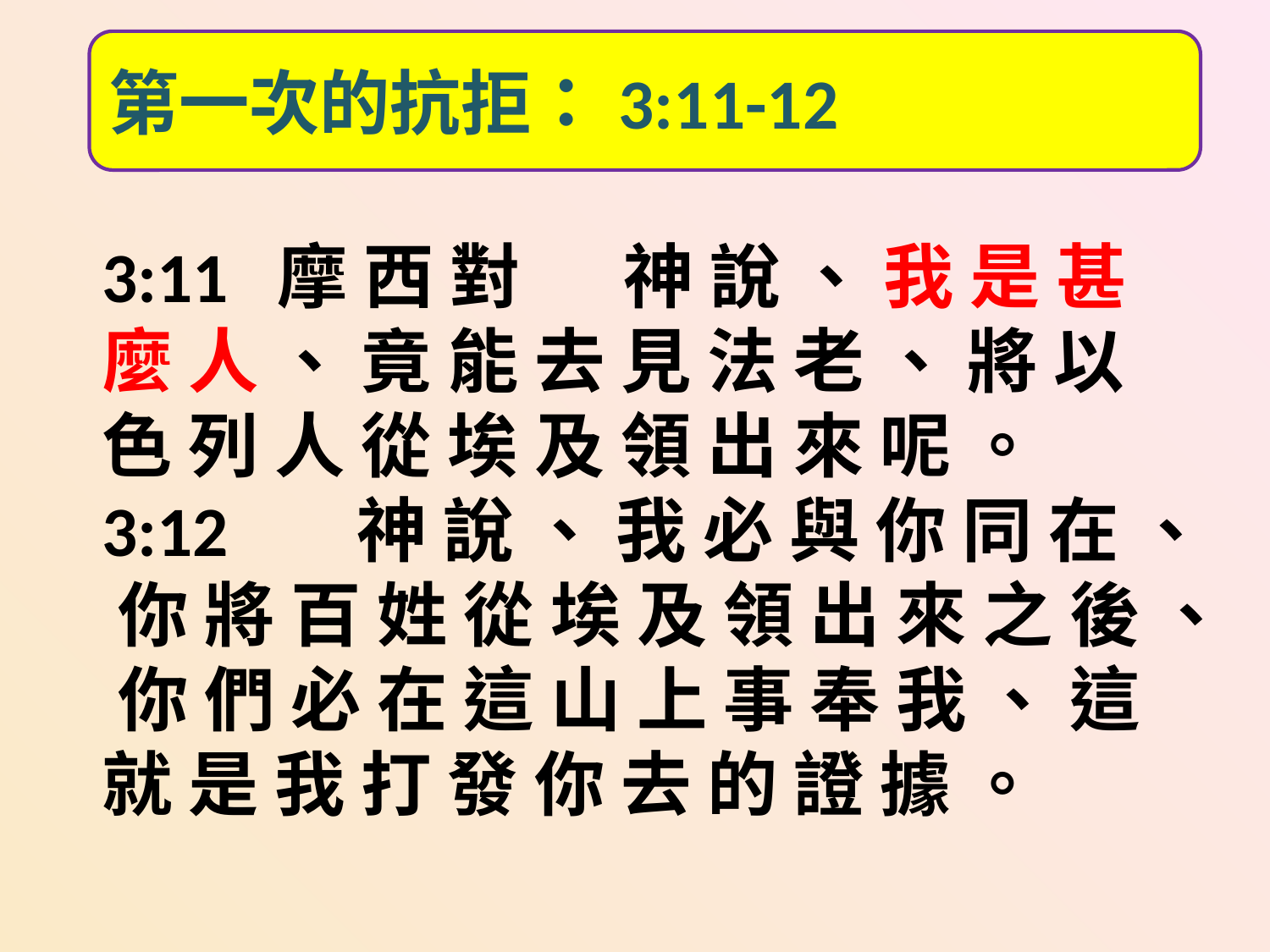

第一次的抗拒：3:11-12
3:11  摩 西 對 　 神 說 、 我 是 甚 麼 人 、 竟 能 去 見 法 老 、 將 以 色 列 人 從 埃 及 領 出 來 呢 。
3:12	       神 說 、 我 必 與 你 同 在 、 你 將 百 姓 從 埃 及 領 出 來 之 後 、 你 們 必 在 這 山 上 事 奉 我 、 這 就 是 我 打 發 你 去 的 證 據 。